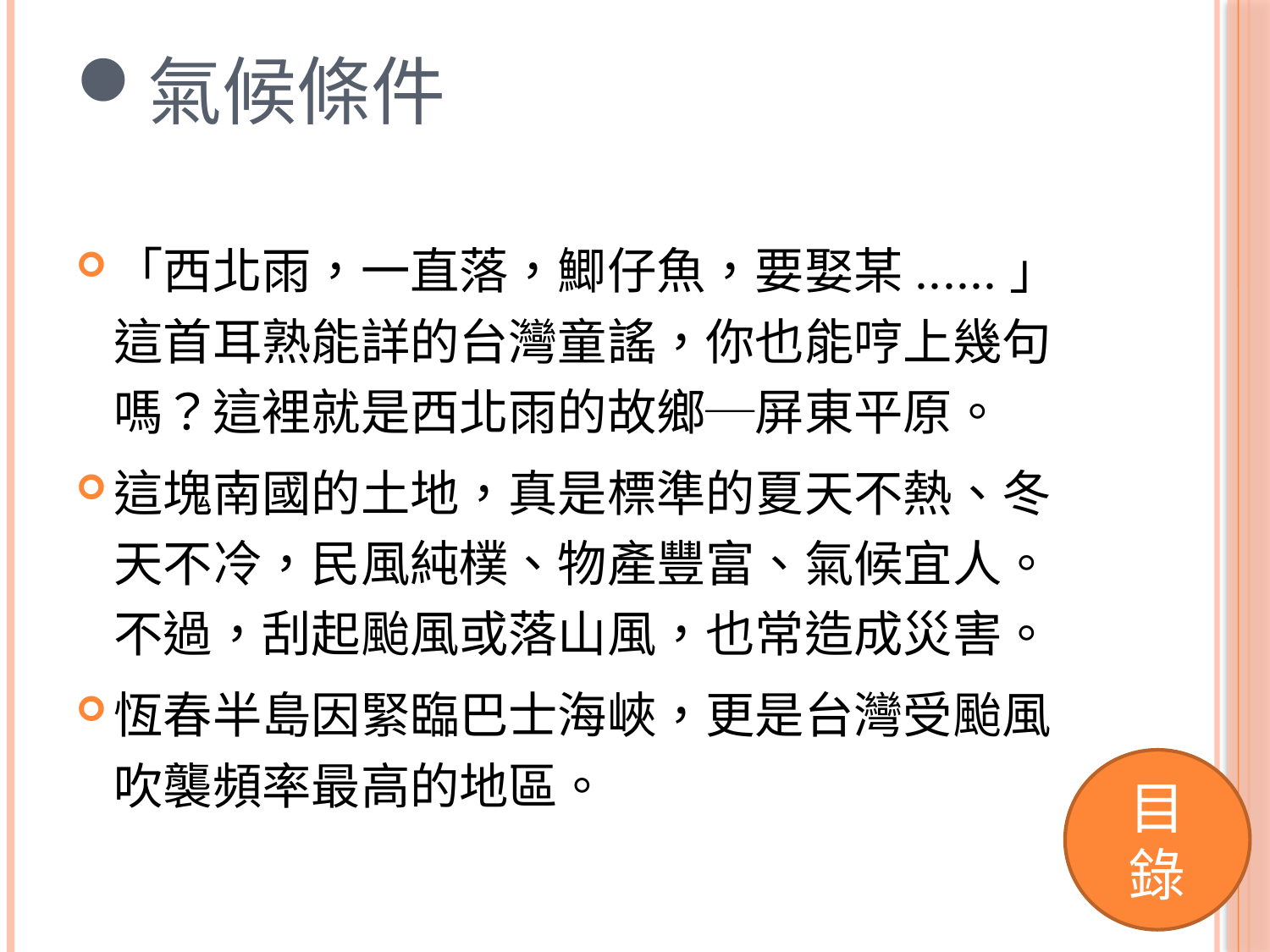

# 氣候條件
「西北雨，一直落，鯽仔魚，要娶某......」這首耳熟能詳的台灣童謠，你也能哼上幾句嗎？這裡就是西北雨的故鄉─屏東平原。
這塊南國的土地，真是標準的夏天不熱、冬天不冷，民風純樸、物產豐富、氣候宜人。不過，刮起颱風或落山風，也常造成災害。
恆春半島因緊臨巴士海峽，更是台灣受颱風吹襲頻率最高的地區。

目錄